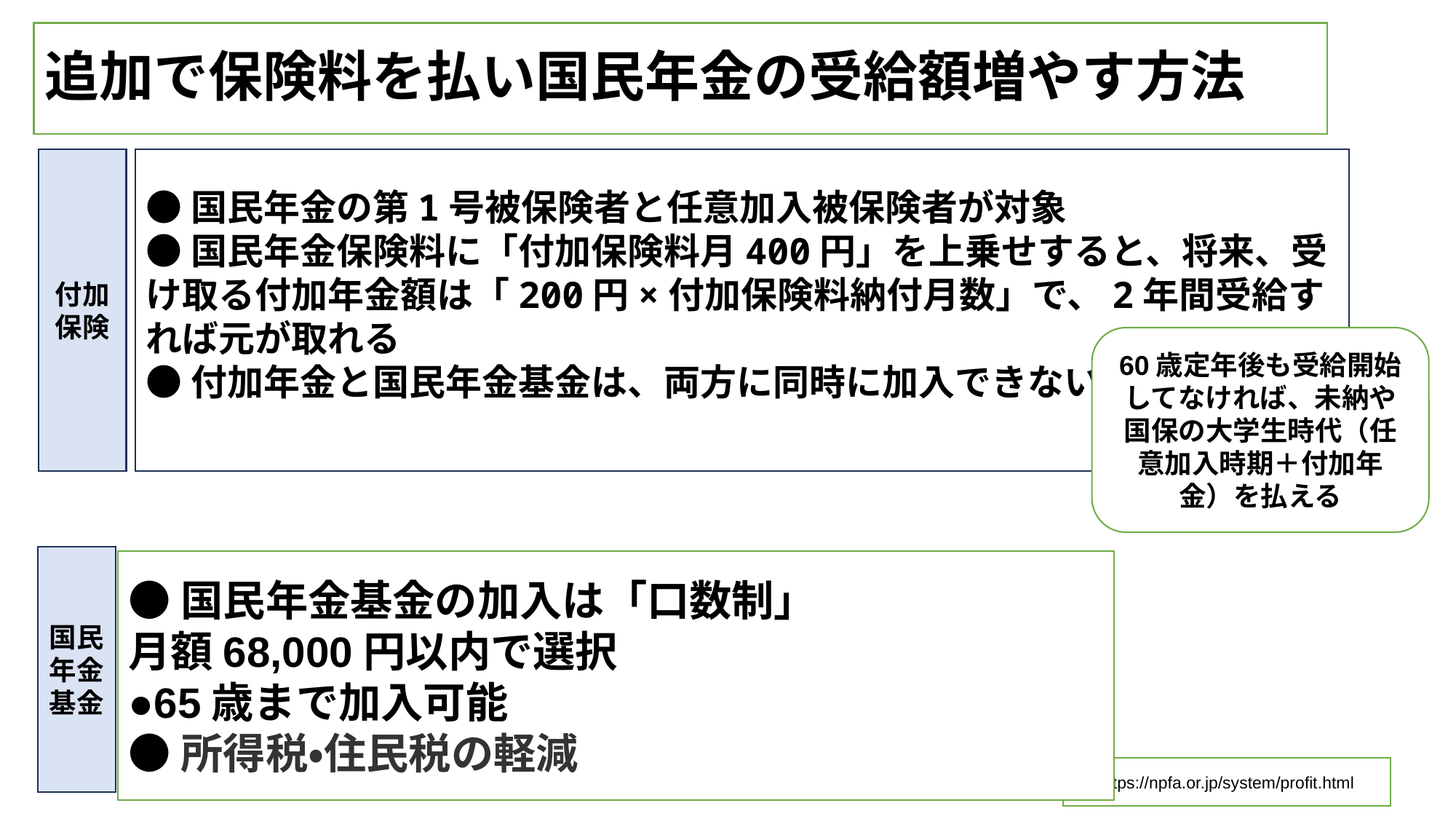

# 追加で保険料を払い国民年金の受給額増やす方法
付加保険

●国民年金の第1号被保険者と任意加入被保険者が対象
●国民年金保険料に「付加保険料月400円」を上乗せすると、将来、受け取る付加年金額は「200円×付加保険料納付月数」で、2年間受給すれば元が取れる
●付加年金と国民年金基金は、両方に同時に加入できない

60歳定年後も受給開始してなければ、未納や国保の大学生時代（任意加入時期＋付加年金）を払える
国民年金基金
●国民年金基金の加入は「口数制」
月額68,000円以内で選択
●65歳まで加入可能
●所得税・住民税の軽減
https://npfa.or.jp/system/profit.html